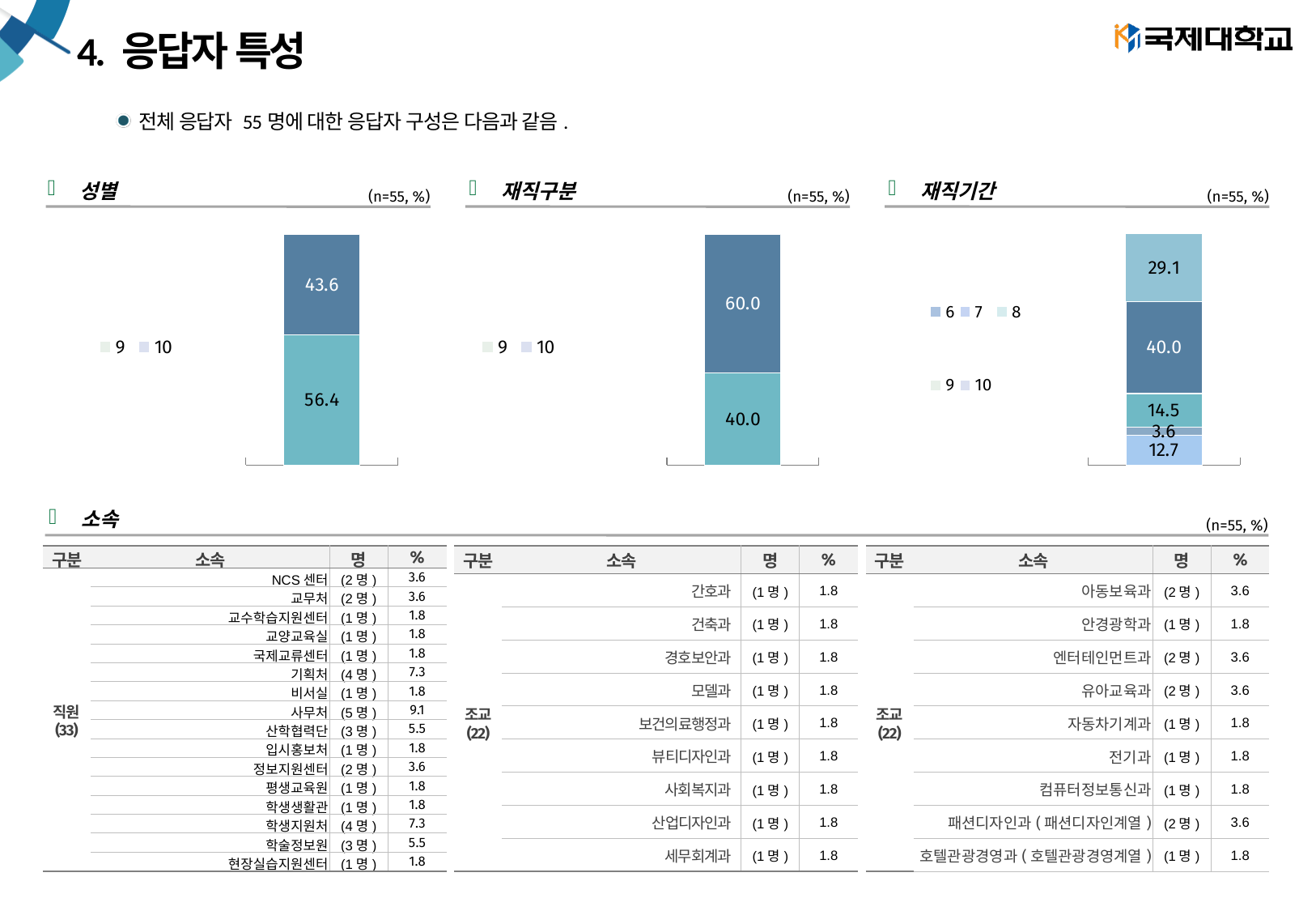

# 4. 응답자 특성
전체 응답자 55명에 대한 응답자 구성은 다음과 같음.
성별
(n=55, %)
재직구분
(n=55, %)
재직기간
(n=55, %)

### Chart

| Category | 10 | 9 | 8 | 7 |  |  |  |  | 여성 | 남성 |
|---|---|---|---|---|---|---|---|---|---|---|
| 열1 | None | None | None | None | None | None | None | None | 56.36363636363636 | 43.63636363636363 |

### Chart

| Category | 10 | 9 | 8 | 7 |  |  |  |  | 조교 | 직원 |
|---|---|---|---|---|---|---|---|---|---|---|
| 열1 | None | None | None | None | None | None | None | None | 40.0 | 60.0 |

### Chart

| Category | 10 | 9 | 8 | 7 | 6 |  | 16년 이상 | 11~15년 | 6~10년 | 1~5년 | 1년 미만 |
|---|---|---|---|---|---|---|---|---|---|---|---|
| 열1 | None | None | None | None | None | None | 12.727272727272727 | 3.6363636363636362 | 14.545454545454545 | 40.0 | 29.09090909090909 |
소속
(n=55, %)
| 구분 | 소속 | 명 | % |
| --- | --- | --- | --- |
| 직원 (33) | NCS센터 | (2명) | 3.6 |
|  | 교무처 | (2명) | 3.6 |
|  | 교수학습지원센터 | (1명) | 1.8 |
|  | 교양교육실 | (1명) | 1.8 |
|  | 국제교류센터 | (1명) | 1.8 |
|  | 기획처 | (4명) | 7.3 |
|  | 비서실 | (1명) | 1.8 |
|  | 사무처 | (5명) | 9.1 |
|  | 산학협력단 | (3명) | 5.5 |
|  | 입시홍보처 | (1명) | 1.8 |
|  | 정보지원센터 | (2명) | 3.6 |
|  | 평생교육원 | (1명) | 1.8 |
|  | 학생생활관 | (1명) | 1.8 |
|  | 학생지원처 | (4명) | 7.3 |
|  | 학술정보원 | (3명) | 5.5 |
|  | 현장실습지원센터 | (1명) | 1.8 |
| 구분 | 소속 | 명 | % |
| --- | --- | --- | --- |
| 조교 (22) | 간호과 | (1명) | 1.8 |
|  | 건축과 | (1명) | 1.8 |
|  | 경호보안과 | (1명) | 1.8 |
|  | 모델과 | (1명) | 1.8 |
|  | 보건의료행정과 | (1명) | 1.8 |
|  | 뷰티디자인과 | (1명) | 1.8 |
|  | 사회복지과 | (1명) | 1.8 |
|  | 산업디자인과 | (1명) | 1.8 |
|  | 세무회계과 | (1명) | 1.8 |
| 구분 | 소속 | 명 | % |
| --- | --- | --- | --- |
| 조교 (22) | 아동보육과 | (2명) | 3.6 |
|  | 안경광학과 | (1명) | 1.8 |
|  | 엔터테인먼트과 | (2명) | 3.6 |
|  | 유아교육과 | (2명) | 3.6 |
|  | 자동차기계과 | (1명) | 1.8 |
|  | 전기과 | (1명) | 1.8 |
|  | 컴퓨터정보통신과 | (1명) | 1.8 |
|  | 패션디자인과(패션디자인계열) | (2명) | 3.6 |
|  | 호텔관광경영과(호텔관광경영계열) | (1명) | 1.8 |